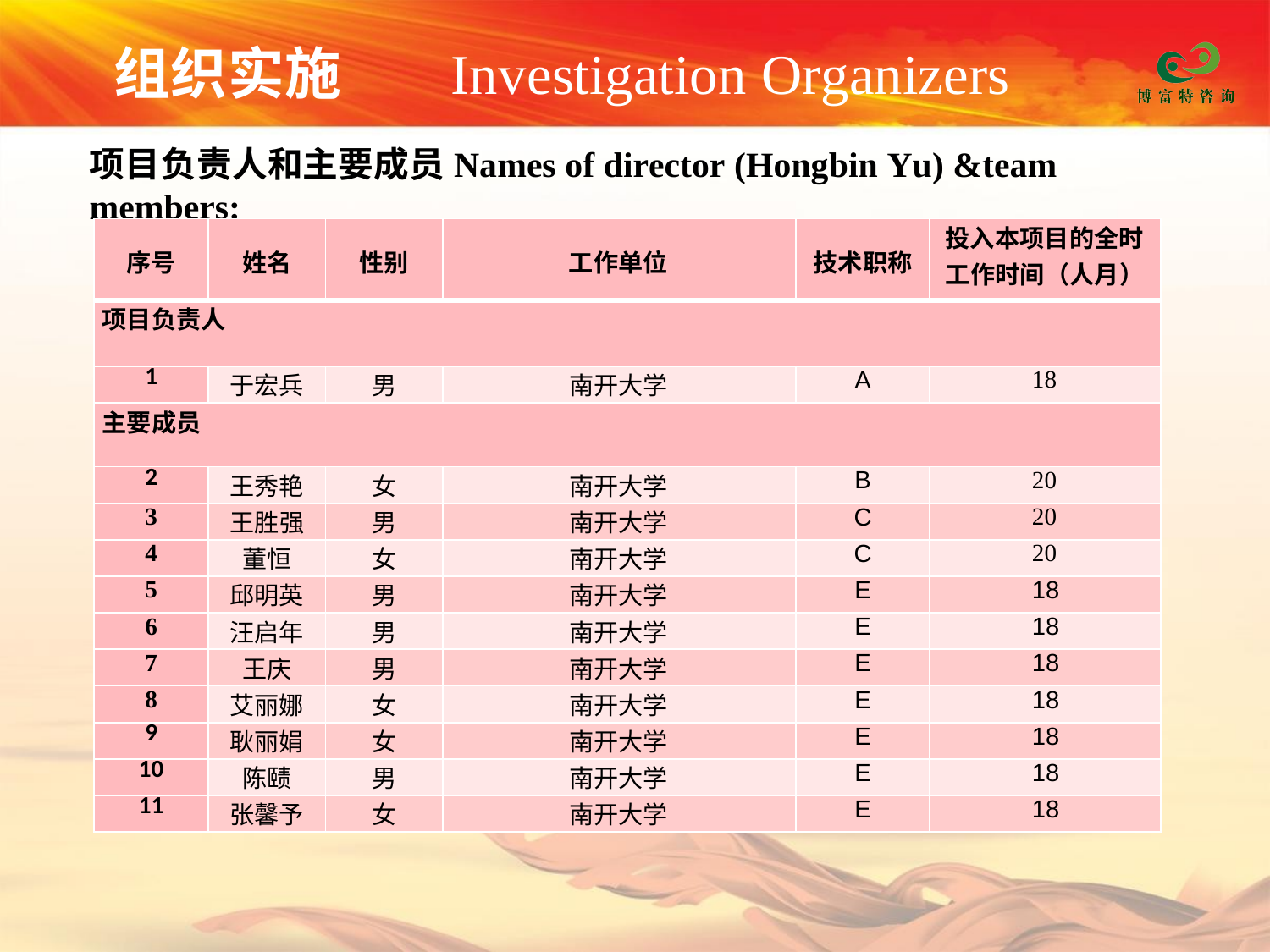

# 组织实施	Investigation Organizers
项目负责人和主要成员Names of director (Hongbin Yu) &team members:
| 序号 | 姓名 | 性别 | 工作单位 | 技术职称 | 投入本项目的全时 工作时间（人月） |
| --- | --- | --- | --- | --- | --- |
| 项目负责人 |  |  |  |  |  |
| 1 | 于宏兵 | 男 | 南开大学 | A | 18 |
| 主要成员 |  |  |  |  |  |
| 2 | 王秀艳 | 女 | 南开大学 | B | 20 |
| 3 | 王胜强 | 男 | 南开大学 | C | 20 |
| 4 | 董恒 | 女 | 南开大学 | C | 20 |
| 5 | 邱明英 | 男 | 南开大学 | E | 18 |
| 6 | 汪启年 | 男 | 南开大学 | E | 18 |
| 7 | 王庆 | 男 | 南开大学 | E | 18 |
| 8 | 艾丽娜 | 女 | 南开大学 | E | 18 |
| 9 | 耿丽娟 | 女 | 南开大学 | E | 18 |
| 10 | 陈赜 | 男 | 南开大学 | E | 18 |
| 11 | 张馨予 | 女 | 南开大学 | E | 18 |